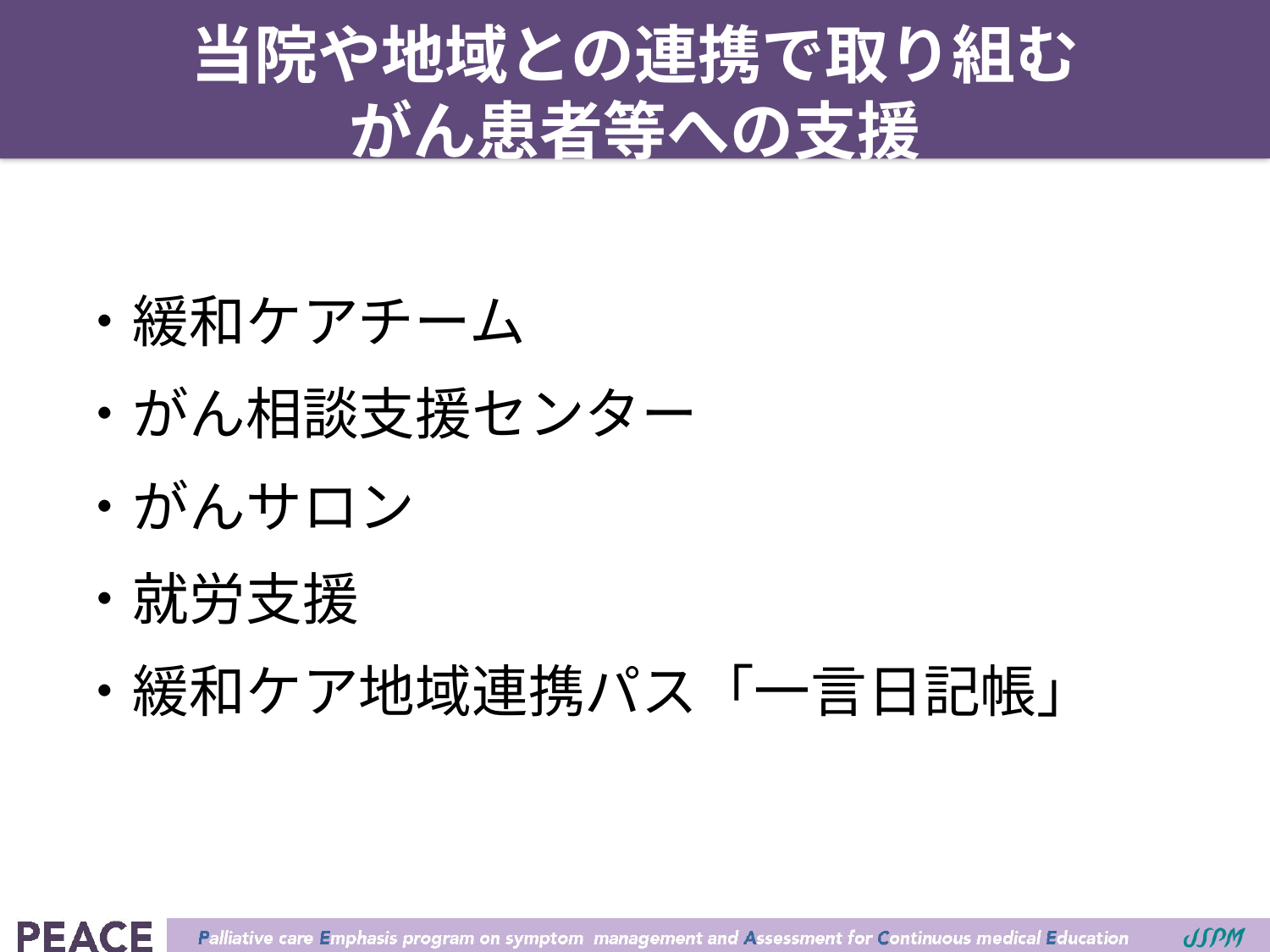

# 当院や地域との連携で取り組む がん患者等への支援
・緩和ケアチーム
・がん相談支援センター
・がんサロン
・就労支援
・緩和ケア地域連携パス「一言日記帳」